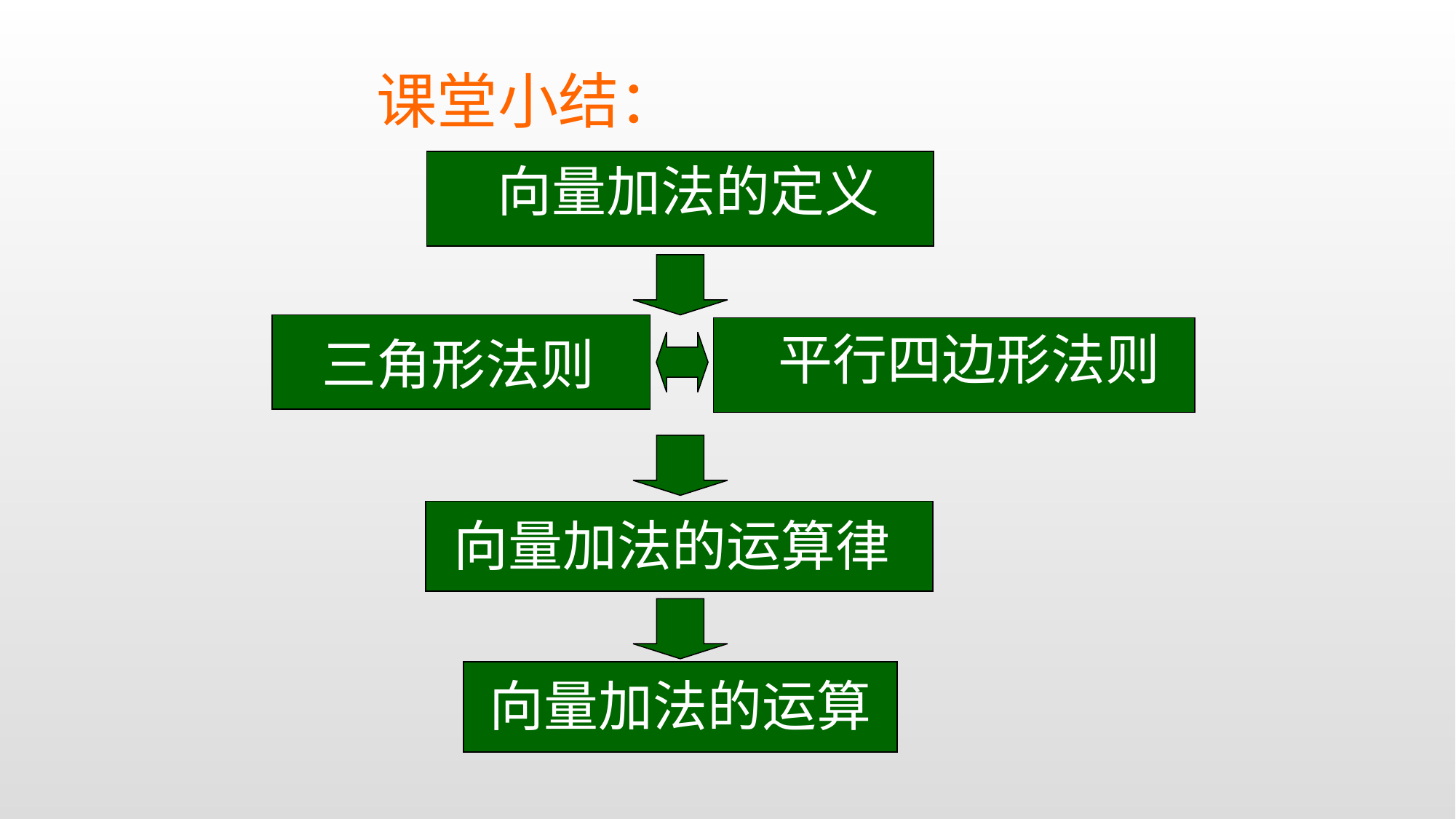

课堂小结：

向量加法的定义

三角形法则

平行四边形法则

向量加法的运算律

向量加法的运算